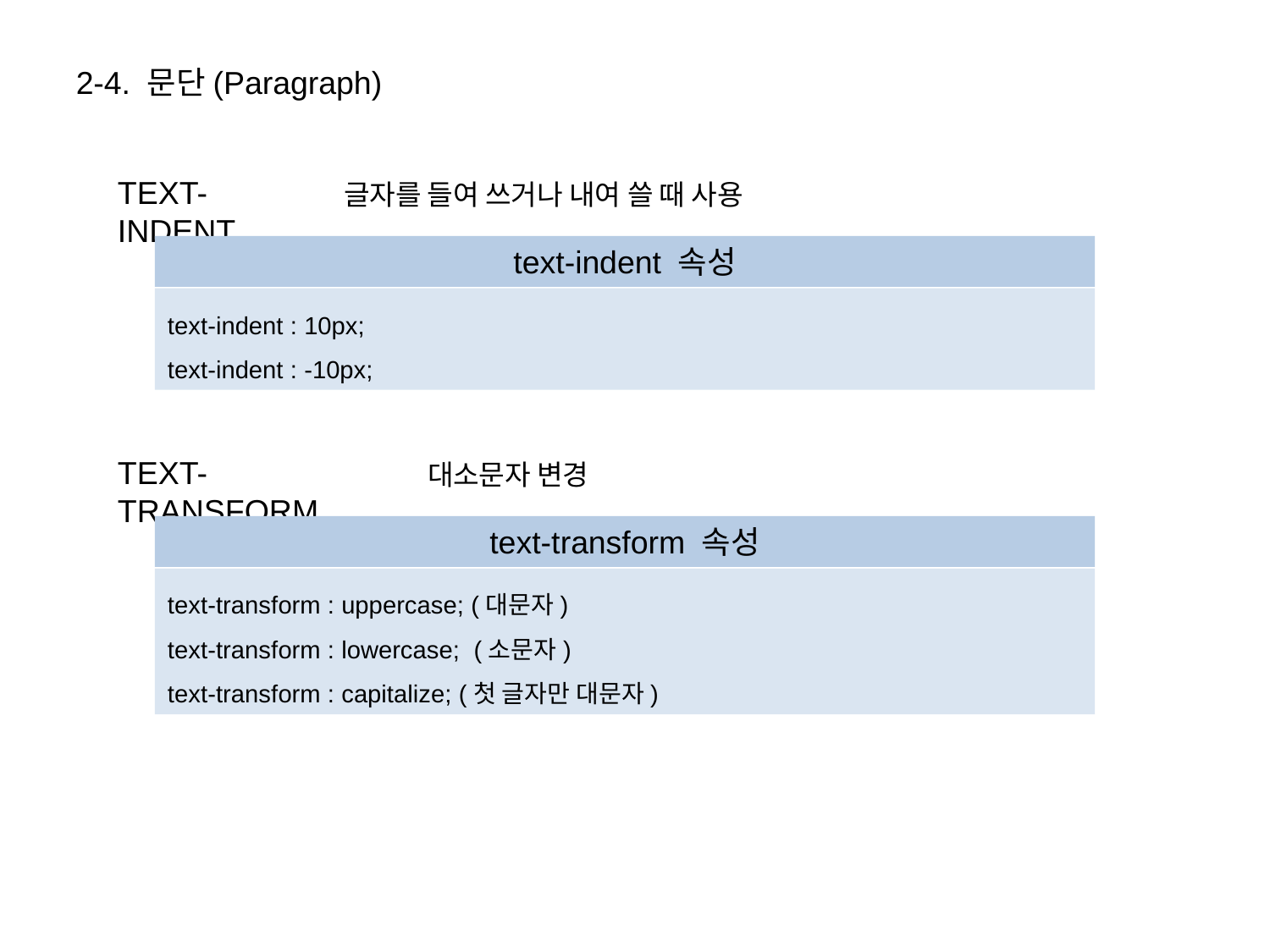

2-4. 문단(Paragraph)
TEXT-INDENT
글자를 들여 쓰거나 내여 쓸 때 사용
text-indent 속성
text-indent : 10px;
text-indent : -10px;
TEXT-TRANSFORM
대소문자 변경
text-transform 속성
text-transform : uppercase; (대문자)
text-transform : lowercase;  (소문자)
text-transform : capitalize; (첫 글자만 대문자)